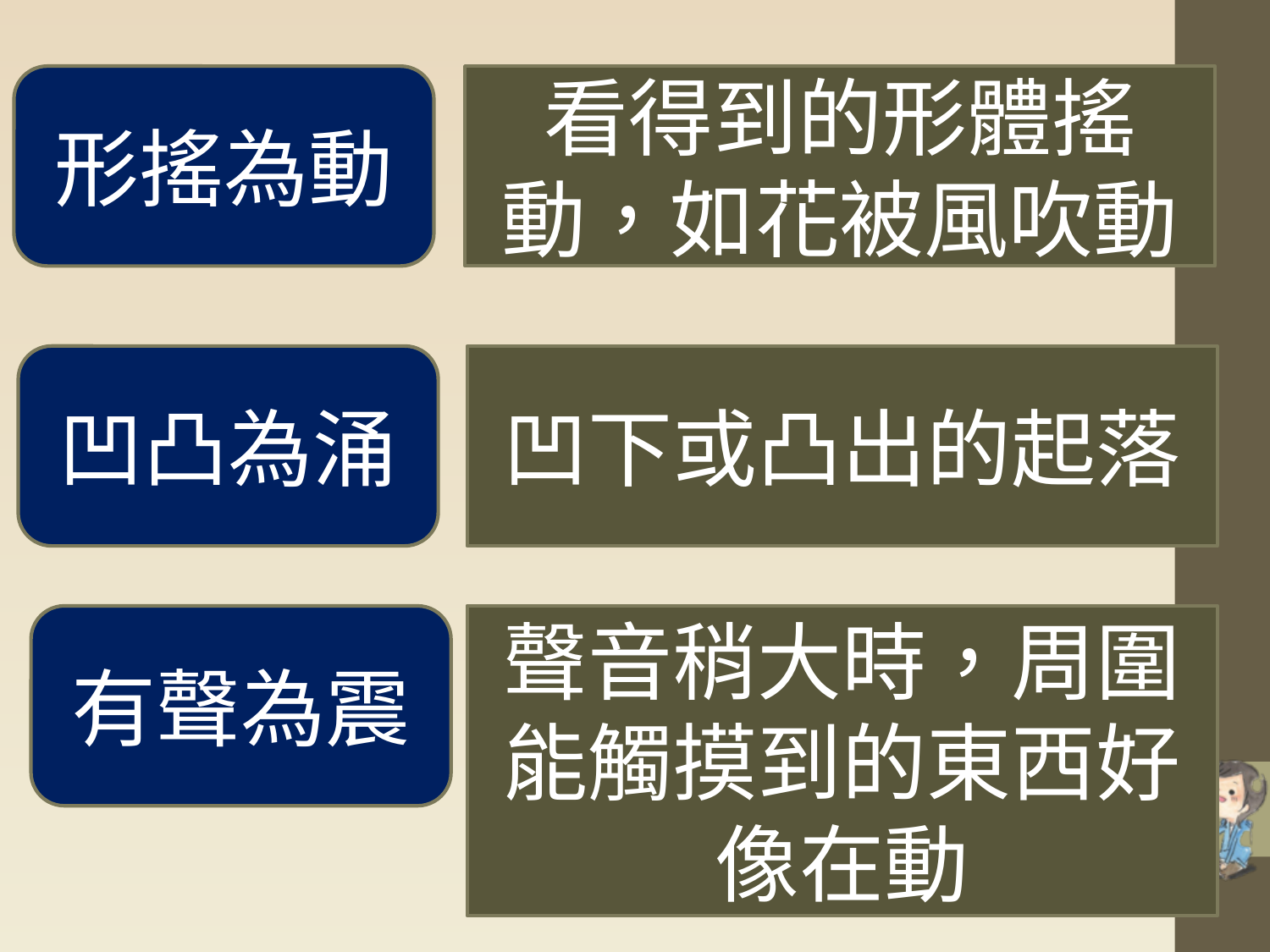

形搖為動
看得到的形體搖動，如花被風吹動

凹凸為涌
凹下或凸出的起落
聲音稍大時，周圍能觸摸到的東西好像在動
有聲為震